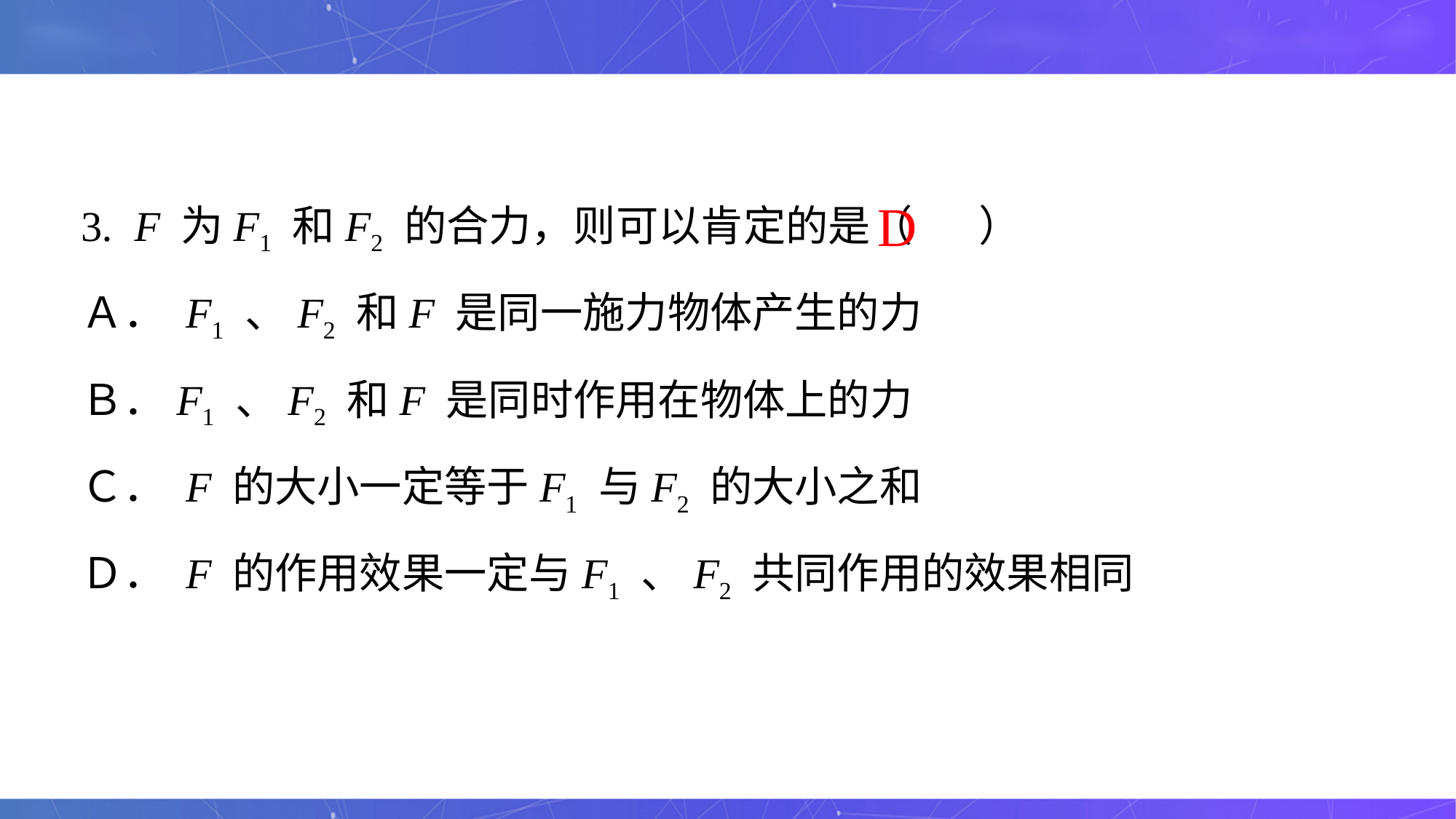

3.  F 为F1 和F2 的合力，则可以肯定的是（       ）
Ａ． F1 、F2 和F 是同一施力物体产生的力
Ｂ．F1 、F2 和F 是同时作用在物体上的力
Ｃ． F 的大小一定等于F1 与F2 的大小之和
Ｄ． F 的作用效果一定与F1 、F2 共同作用的效果相同
D